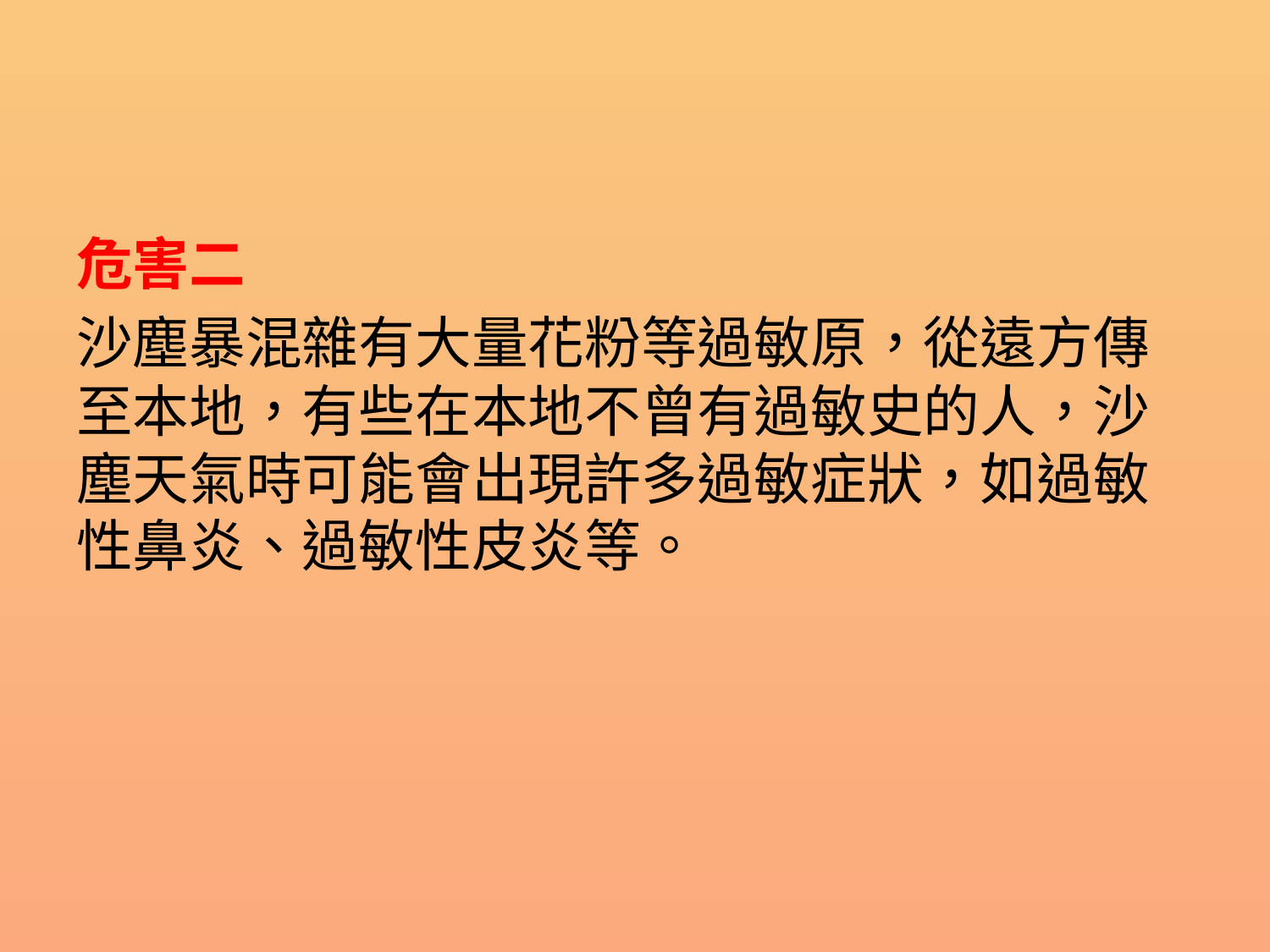

#
危害二
沙塵暴混雜有大量花粉等過敏原，從遠方傳至本地，有些在本地不曾有過敏史的人，沙塵天氣時可能會出現許多過敏症狀，如過敏性鼻炎、過敏性皮炎等。